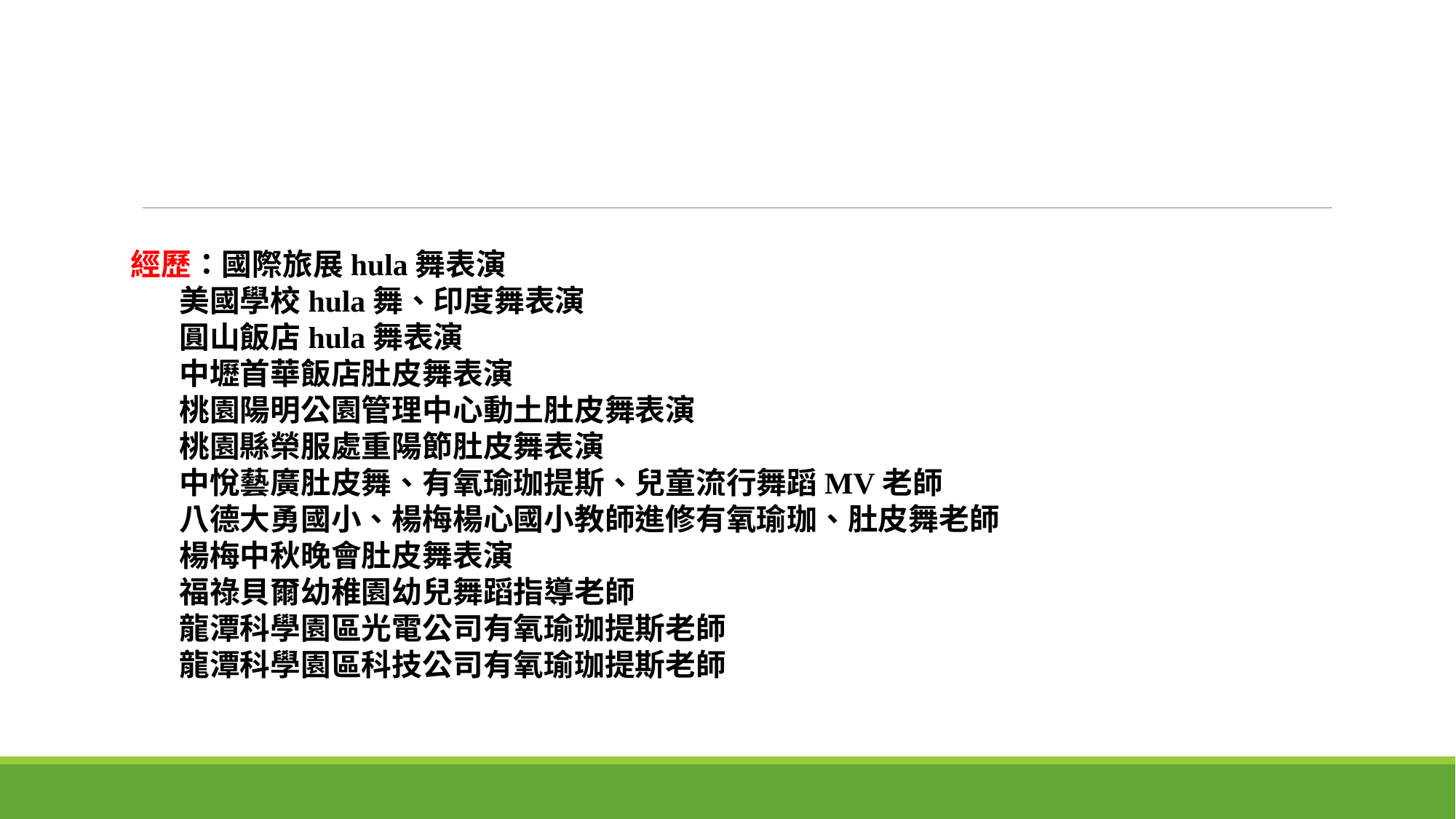

經歷：國際旅展hula舞表演
      美國學校hula舞、印度舞表演
      圓山飯店hula舞表演
      中壢首華飯店肚皮舞表演
      桃園陽明公園管理中心動土肚皮舞表演
      桃園縣榮服處重陽節肚皮舞表演
      中悅藝廣肚皮舞、有氧瑜珈提斯、兒童流行舞蹈MV老師
      八德大勇國小、楊梅楊心國小教師進修有氧瑜珈、肚皮舞老師
      楊梅中秋晚會肚皮舞表演
      福祿貝爾幼稚園幼兒舞蹈指導老師
      龍潭科學園區光電公司有氧瑜珈提斯老師
      龍潭科學園區科技公司有氧瑜珈提斯老師